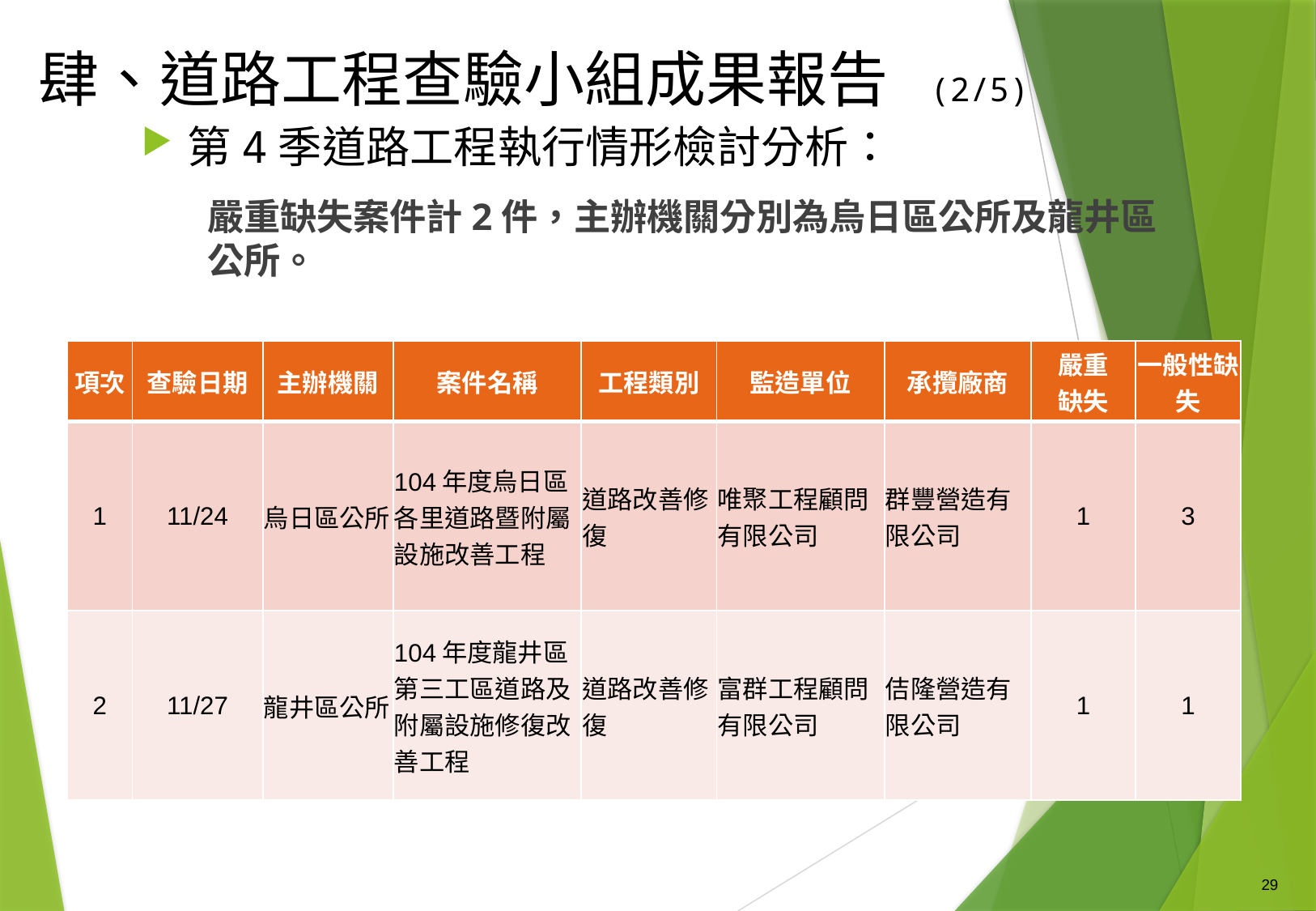

# 肆、道路工程查驗小組成果報告  (2/5)
第4季道路工程執行情形檢討分析：
嚴重缺失案件計2件，主辦機關分別為烏日區公所及龍井區公所。

| 項次 | 查驗日期 | 主辦機關 | 案件名稱 | 工程類別 | 監造單位 | 承攬廠商 | 嚴重 缺失 | 一般性缺失 |
| --- | --- | --- | --- | --- | --- | --- | --- | --- |
| 1 | 11/24 | 烏日區公所 | 104年度烏日區各里道路暨附屬設施改善工程 | 道路改善修復 | 唯聚工程顧問有限公司 | 群豐營造有限公司 | 1 | 3 |
| 2 | 11/27 | 龍井區公所 | 104年度龍井區第三工區道路及附屬設施修復改善工程 | 道路改善修復 | 富群工程顧問有限公司 | 佶隆營造有限公司 | 1 | 1 |
29